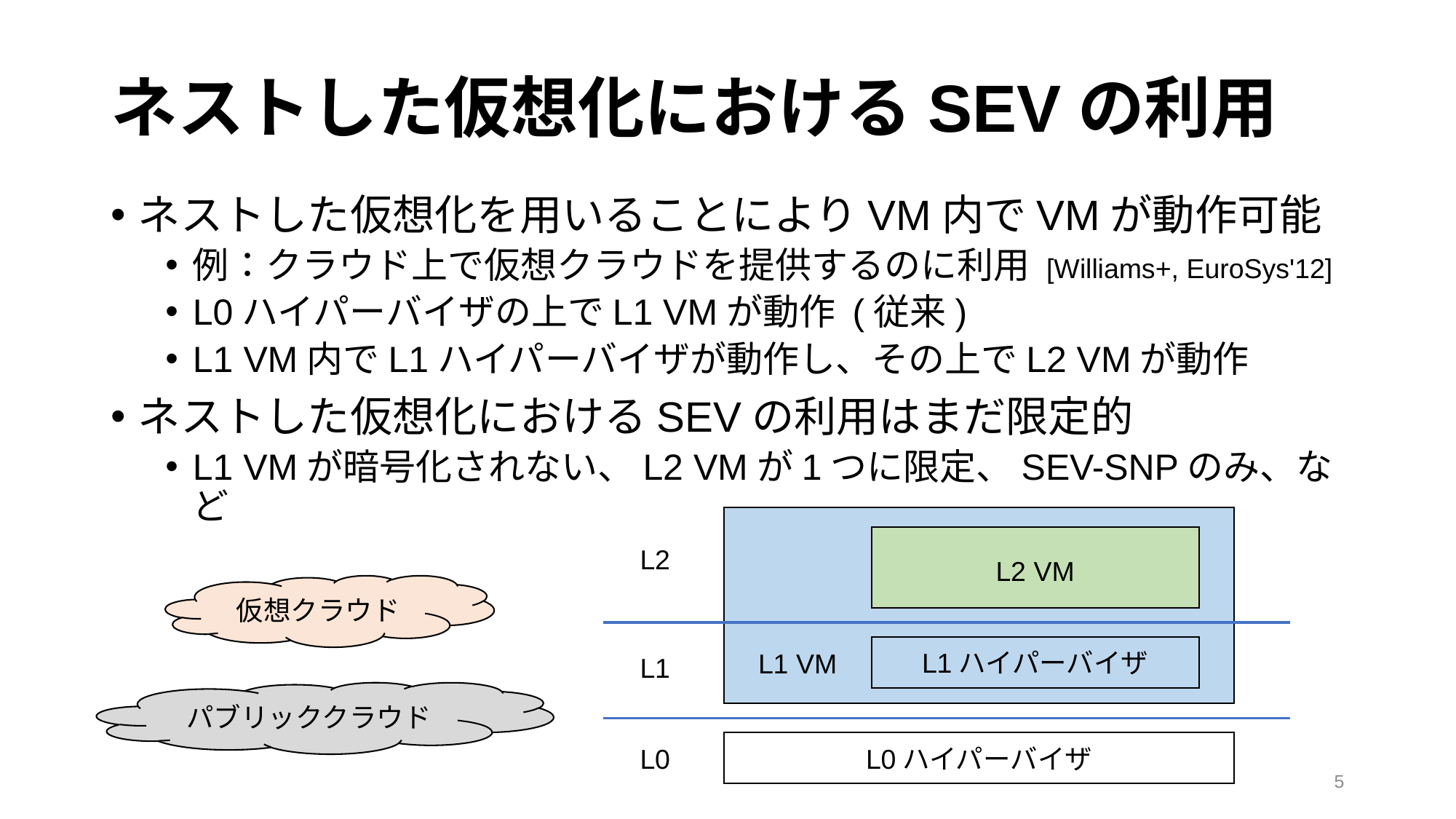

# ネストした仮想化におけるSEVの利用
ネストした仮想化を用いることによりVM内でVMが動作可能
例：クラウド上で仮想クラウドを提供するのに利用 [Williams+, EuroSys'12]
L0ハイパーバイザの上でL1 VMが動作 (従来)
L1 VM内でL1ハイパーバイザが動作し、その上でL2 VMが動作
ネストした仮想化におけるSEVの利用はまだ限定的
L1 VMが暗号化されない、L2 VMが1つに限定、SEV-SNPのみ、など

L2
L2 VM
仮想クラウド
L1ハイパーバイザ
L1 VM
L1
パブリッククラウド
L0ハイパーバイザ
L0
5